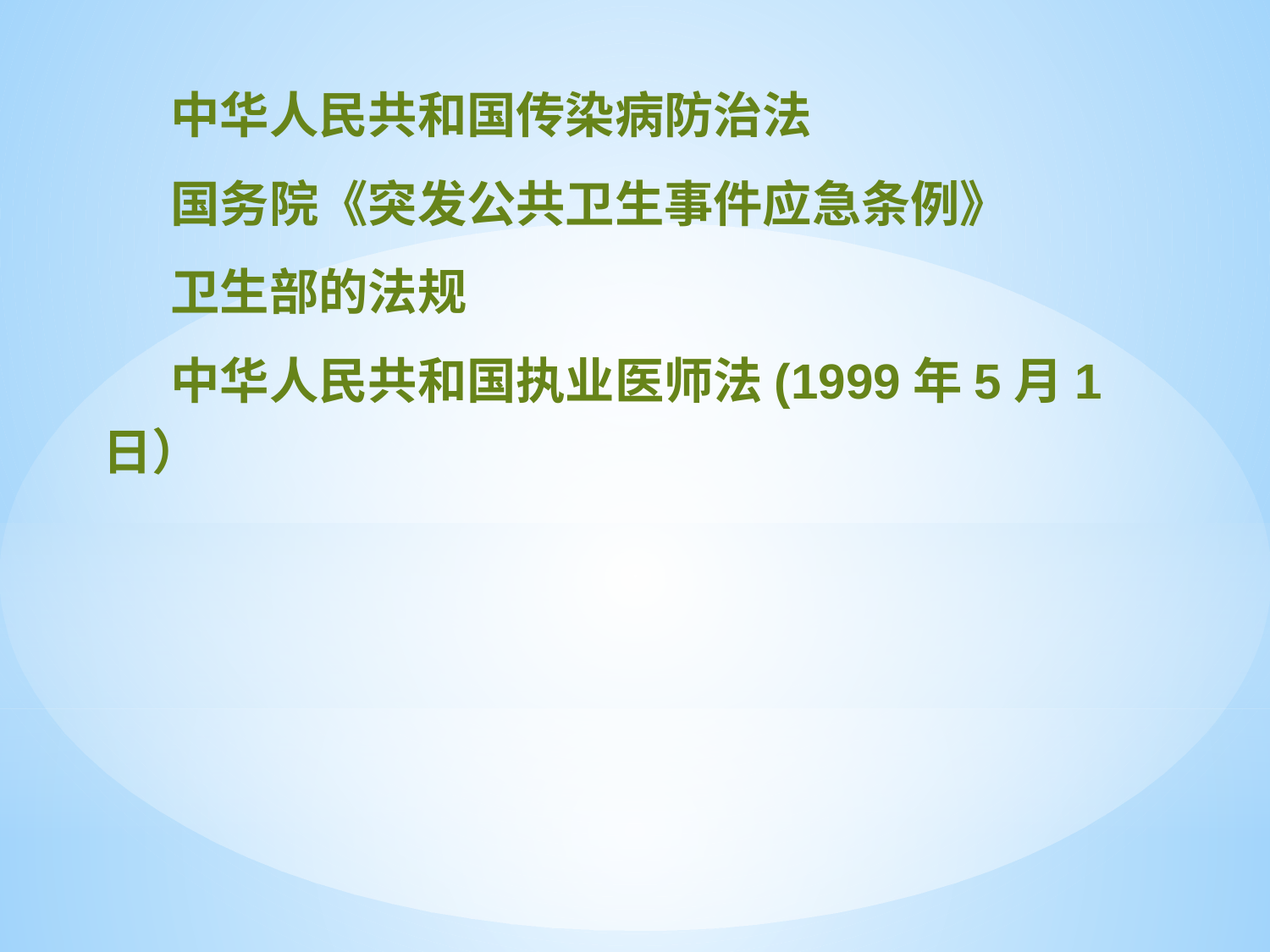

中华人民共和国传染病防治法
     国务院《突发公共卫生事件应急条例》
     卫生部的法规
     中华人民共和国执业医师法(1999年5月1日）